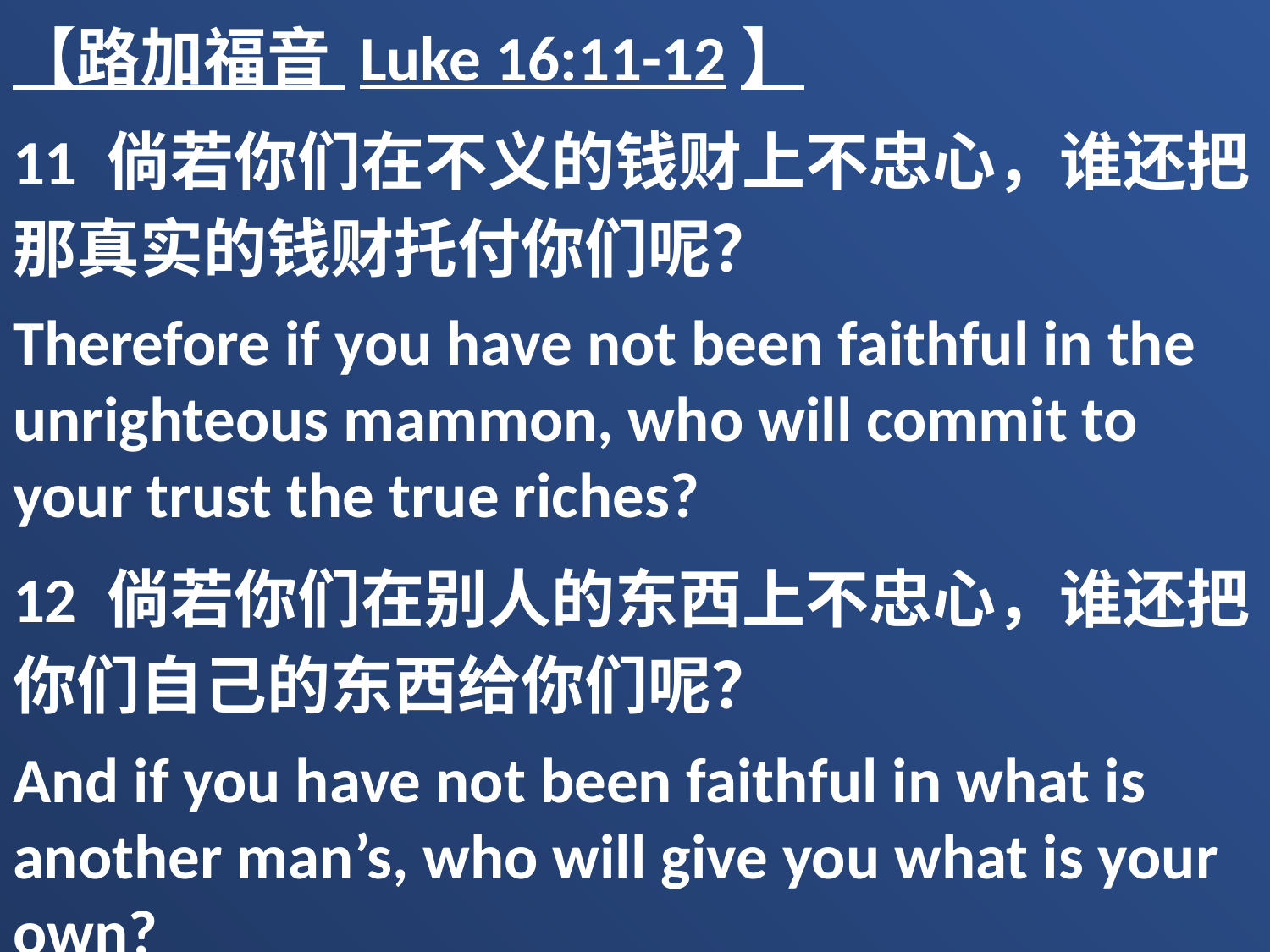

【路加福音 Luke 16:11-12】
11 倘若你们在不义的钱财上不忠心，谁还把那真实的钱财托付你们呢？
Therefore if you have not been faithful in the unrighteous mammon, who will commit to your trust the true riches?
12 倘若你们在别人的东西上不忠心，谁还把你们自己的东西给你们呢？
And if you have not been faithful in what is another man’s, who will give you what is your own?